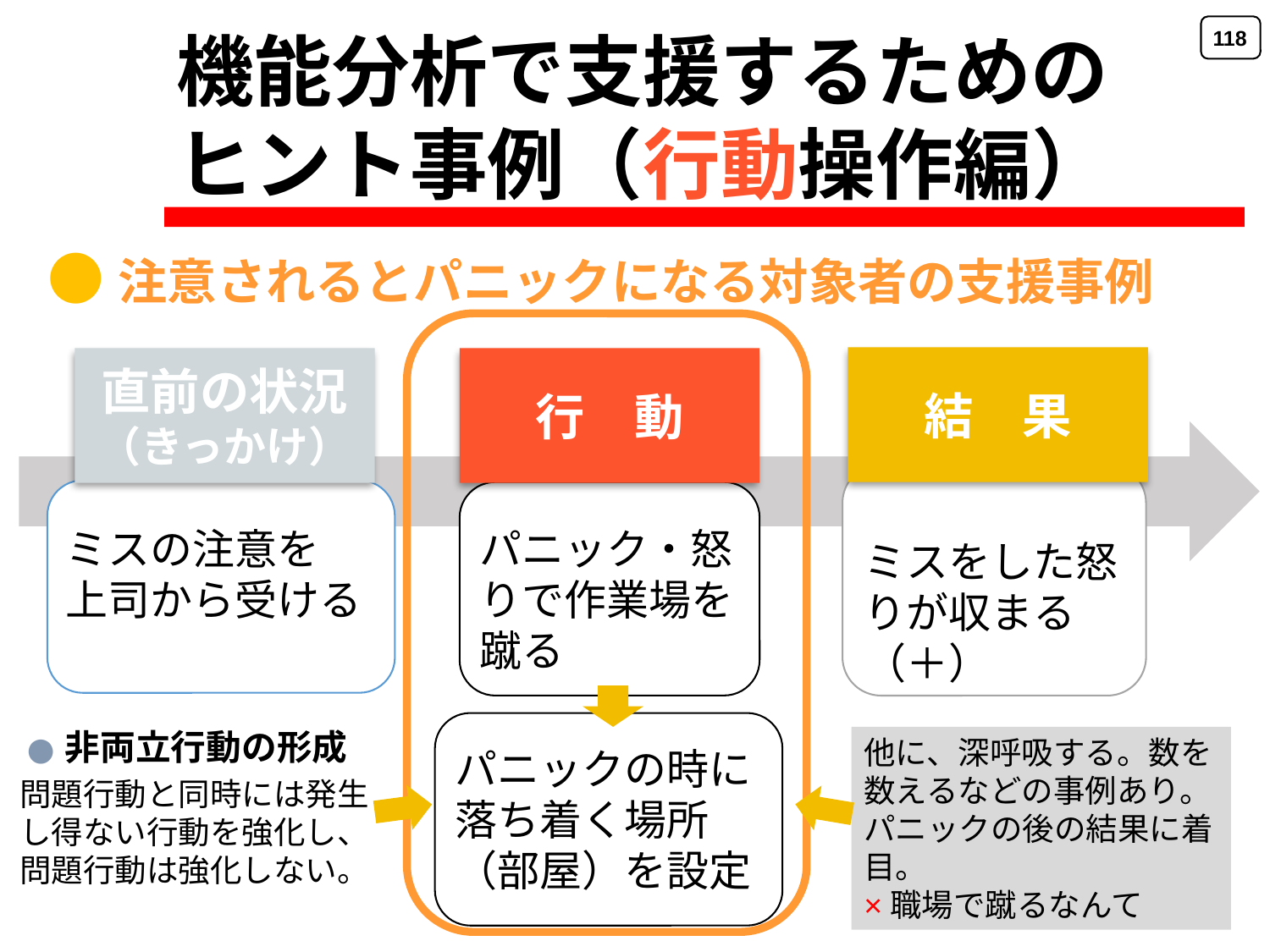

118
機能分析で支援するための
ヒント事例（行動操作編）

●注意されるとパニックになる対象者の支援事例

結　果
行　動
直前の状況
（きっかけ）

ミスの注意を
上司から受ける
パニック・怒りで作業場を蹴る
ミスをした怒りが収まる（＋）

●

非両立行動の形成
他に、深呼吸する。数を数えるなどの事例あり。
パニックの後の結果に着目。
×職場で蹴るなんて
パニックの時に
落ち着く場所
（部屋）を設定
問題行動と同時には発生し得ない行動を強化し、問題行動は強化しない。